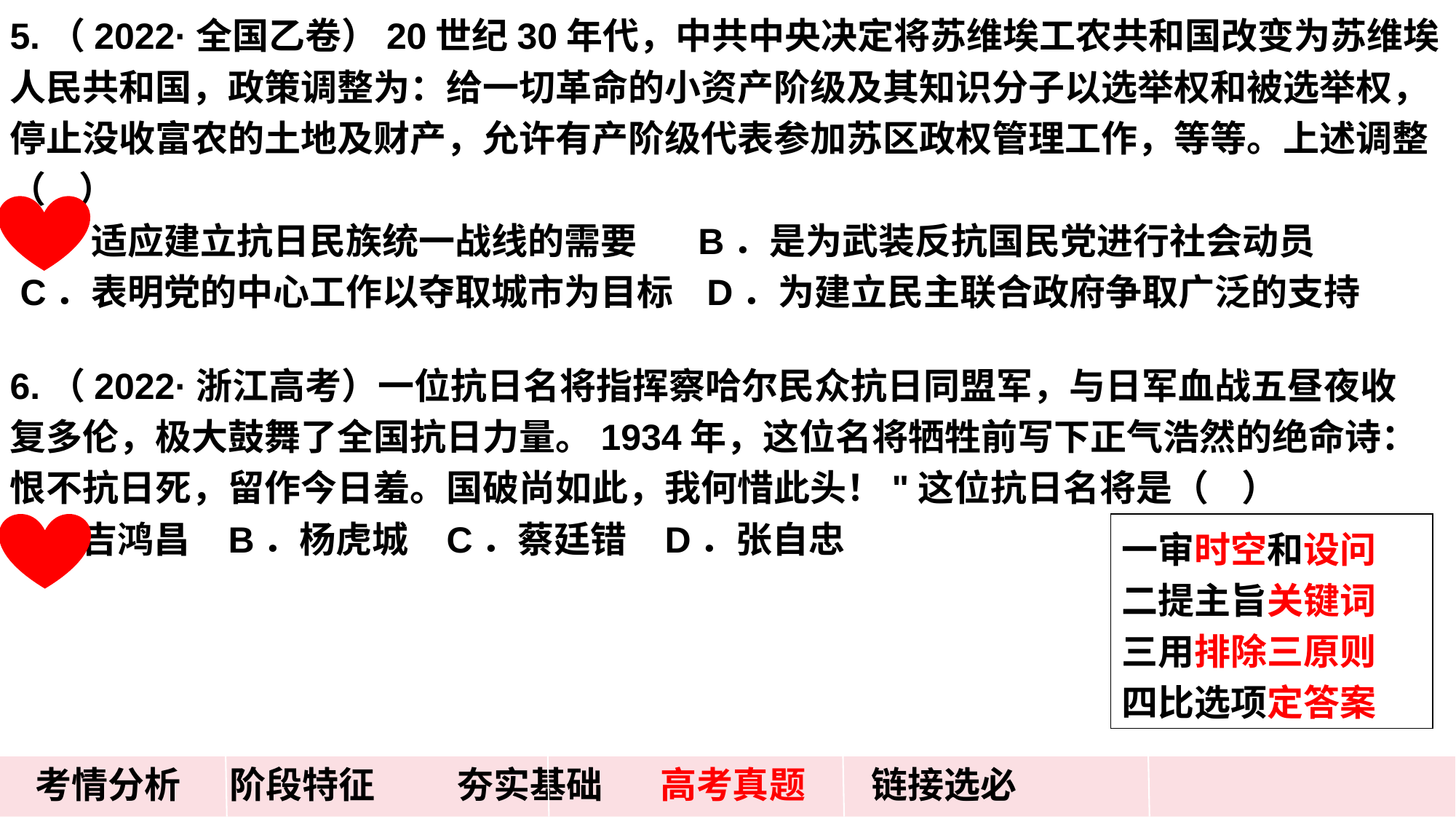

5.（2022·全国乙卷）20世纪30年代，中共中央决定将苏维埃工农共和国改变为苏维埃人民共和国，政策调整为：给一切革命的小资产阶级及其知识分子以选举权和被选举权，停止没收富农的土地及财产，允许有产阶级代表参加苏区政权管理工作，等等。上述调整（    ）
 A．适应建立抗日民族统一战线的需要	   B．是为武装反抗国民党进行社会动员
 C．表明党的中心工作以夺取城市为目标   D．为建立民主联合政府争取广泛的支持

6.（2022·浙江高考）一位抗日名将指挥察哈尔民众抗日同盟军，与日军血战五昼夜收复多伦，极大鼓舞了全国抗日力量。1934年，这位名将牺牲前写下正气浩然的绝命诗：恨不抗日死，留作今日羞。国破尚如此，我何惜此头！"这位抗日名将是（    ）
A．吉鸿昌	B．杨虎城	C．蔡廷错	D．张自忠

一审时空和设问
二提主旨关键词
三用排除三原则
四比选项定答案
  考情分析      阶段特征          夯实基础       高考真题        链接选必